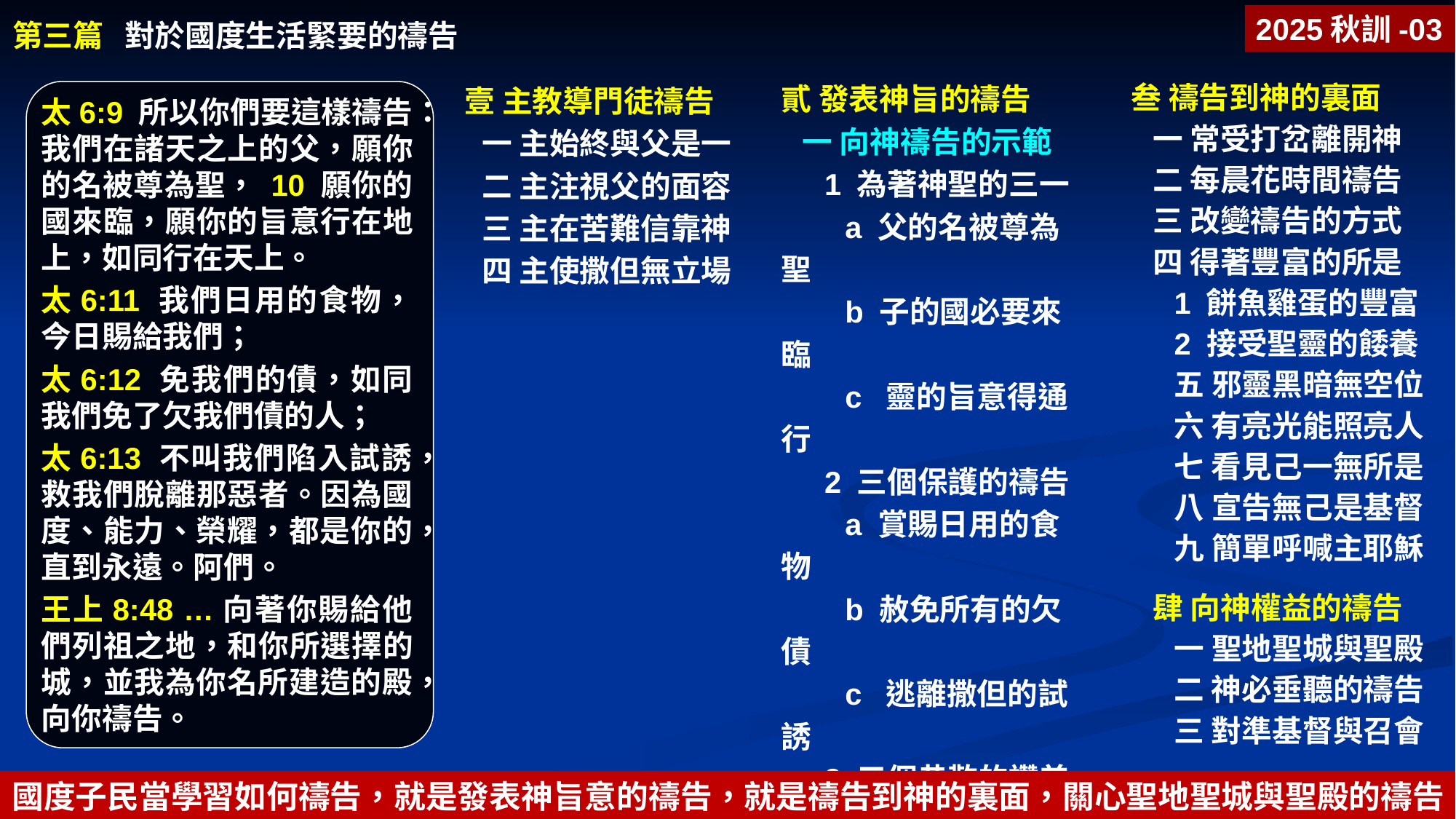

第三篇   對於國度生活緊要的禱告
2025秋訓-03
貳 發表神旨的禱告
一 向神禱告的示範
1 為著神聖的三一
a 父的名被尊為聖
b 子的國必要來臨
c  靈的旨意得通行
2 三個保護的禱告
a 賞賜日用的食物
b 赦免所有的欠債
c  逃離撒但的試誘
3 三個恭敬的讚美
a 結束於神聖三一
b 父是開始與終結
 二 國度緊要的禱告
叁 禱告到神的裏面
一 常受打岔離開神
二 每晨花時間禱告
三 改變禱告的方式
四 得著豐富的所是
1 餅魚雞蛋的豐富
2 接受聖靈的餧養
五 邪靈黑暗無空位
六 有亮光能照亮人
七 看見己一無所是
八 宣告無己是基督
九 簡單呼喊主耶穌
肆 向神權益的禱告
一 聖地聖城與聖殿
二 神必垂聽的禱告
三 對準基督與召會
壹 主教導門徒禱告
一 主始終與父是一
二 主注視父的面容
三 主在苦難信靠神
四 主使撒但無立場

太6:9 所以你們要這樣禱告：我們在諸天之上的父，願你的名被尊為聖， 10 願你的國來臨，願你的旨意行在地上，如同行在天上。
太6:11 我們日用的食物，今日賜給我們；
太6:12 免我們的債，如同我們免了欠我們債的人；
太6:13 不叫我們陷入試誘，救我們脫離那惡者。因為國度、能力、榮耀，都是你的，直到永遠。阿們。
王上8:48 …向著你賜給他們列祖之地，和你所選擇的城，並我為你名所建造的殿，向你禱告。
國度子民當學習如何禱告，就是發表神旨意的禱告，就是禱告到神的裏面，關心聖地聖城與聖殿的禱告。